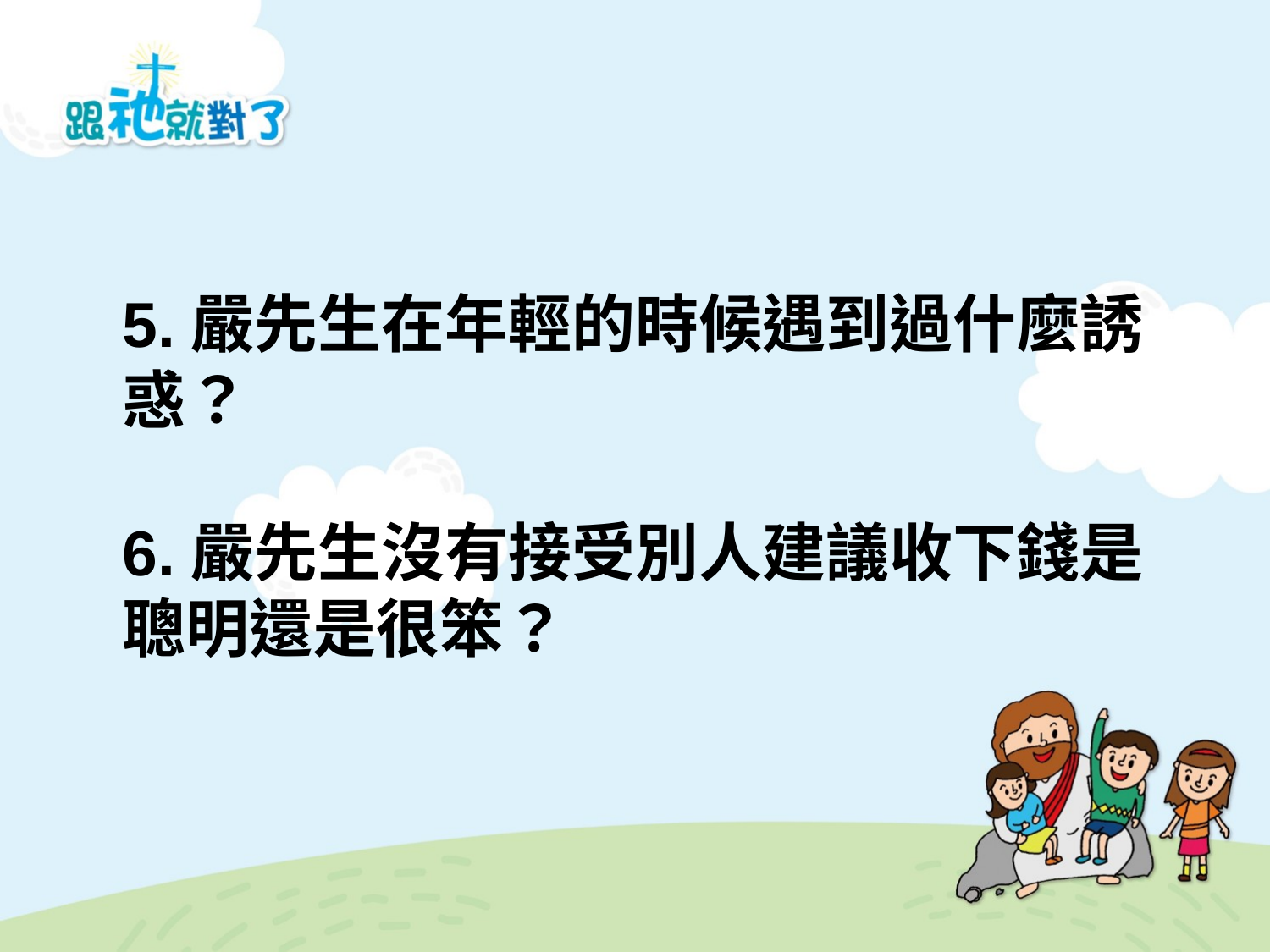

5.嚴先生在年輕的時候遇到過什麼誘惑？

6.嚴先生沒有接受別人建議收下錢是聰明還是很笨？